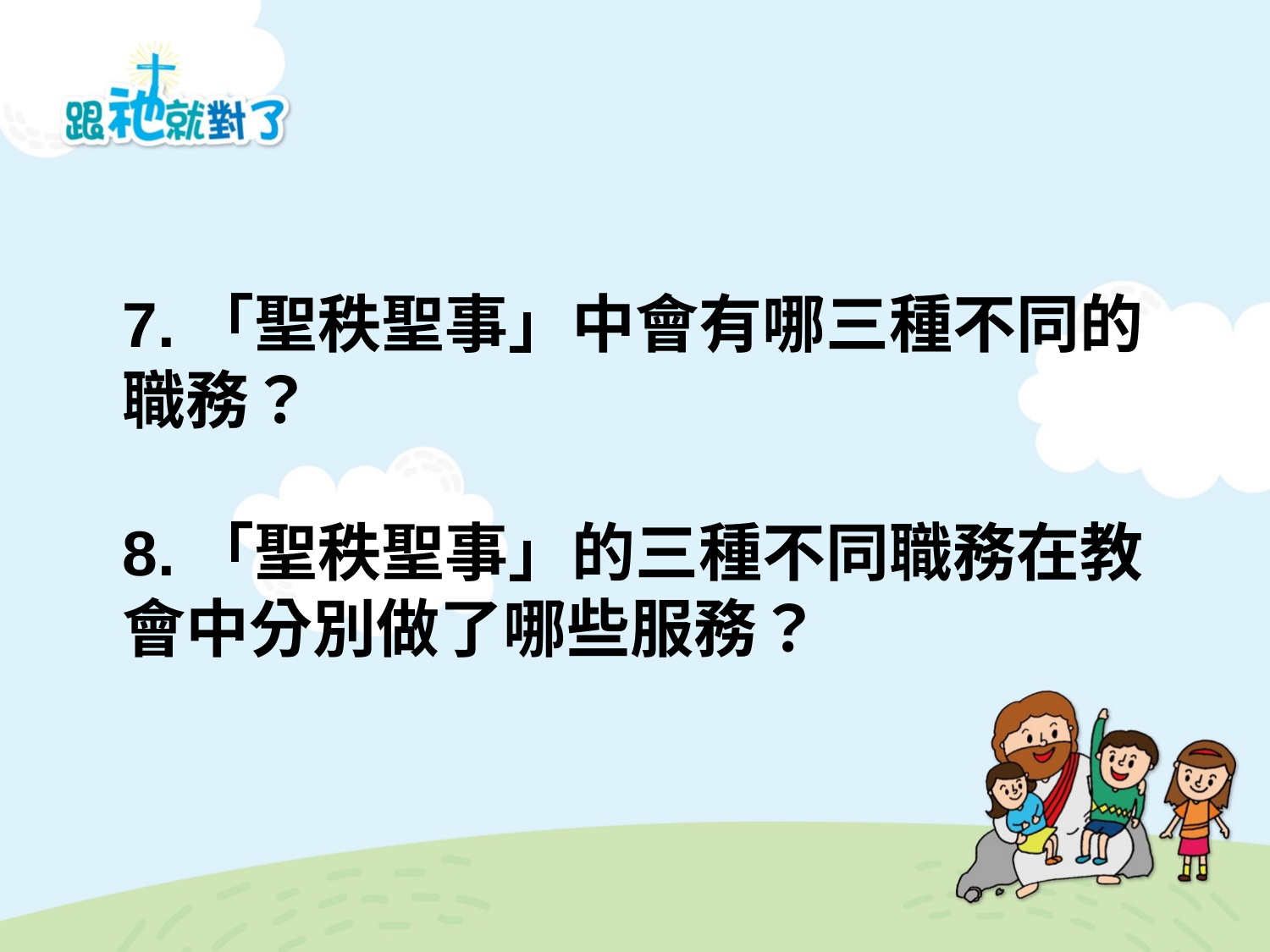

7.「聖秩聖事」中會有哪三種不同的職務？

8.「聖秩聖事」的三種不同職務在教會中分別做了哪些服務？